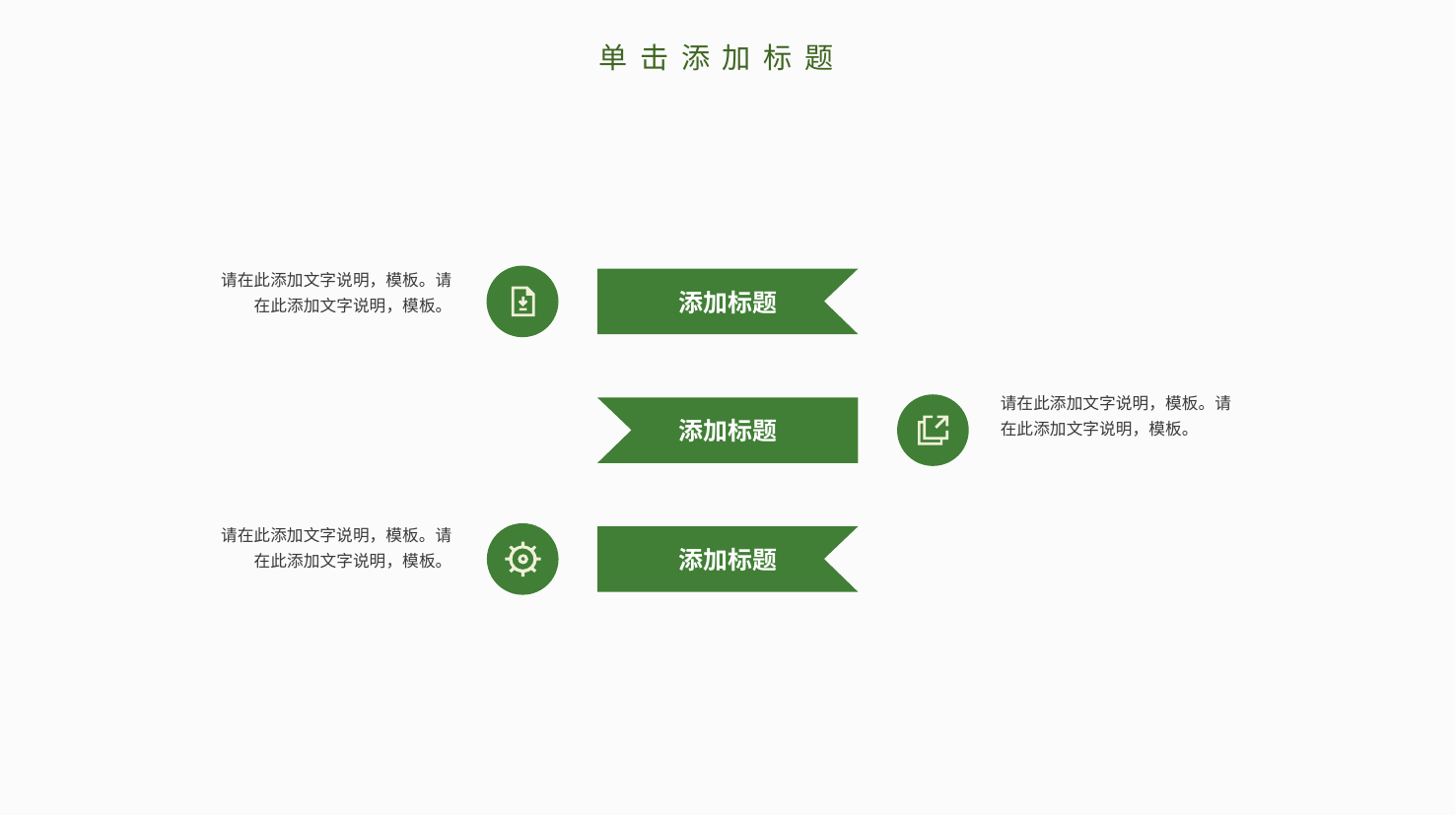

单击添加标题
请在此添加文字说明，模板。请在此添加文字说明，模板。

添加标题

请在此添加文字说明，模板。请在此添加文字说明，模板。

添加标题

请在此添加文字说明，模板。请在此添加文字说明，模板。

添加标题